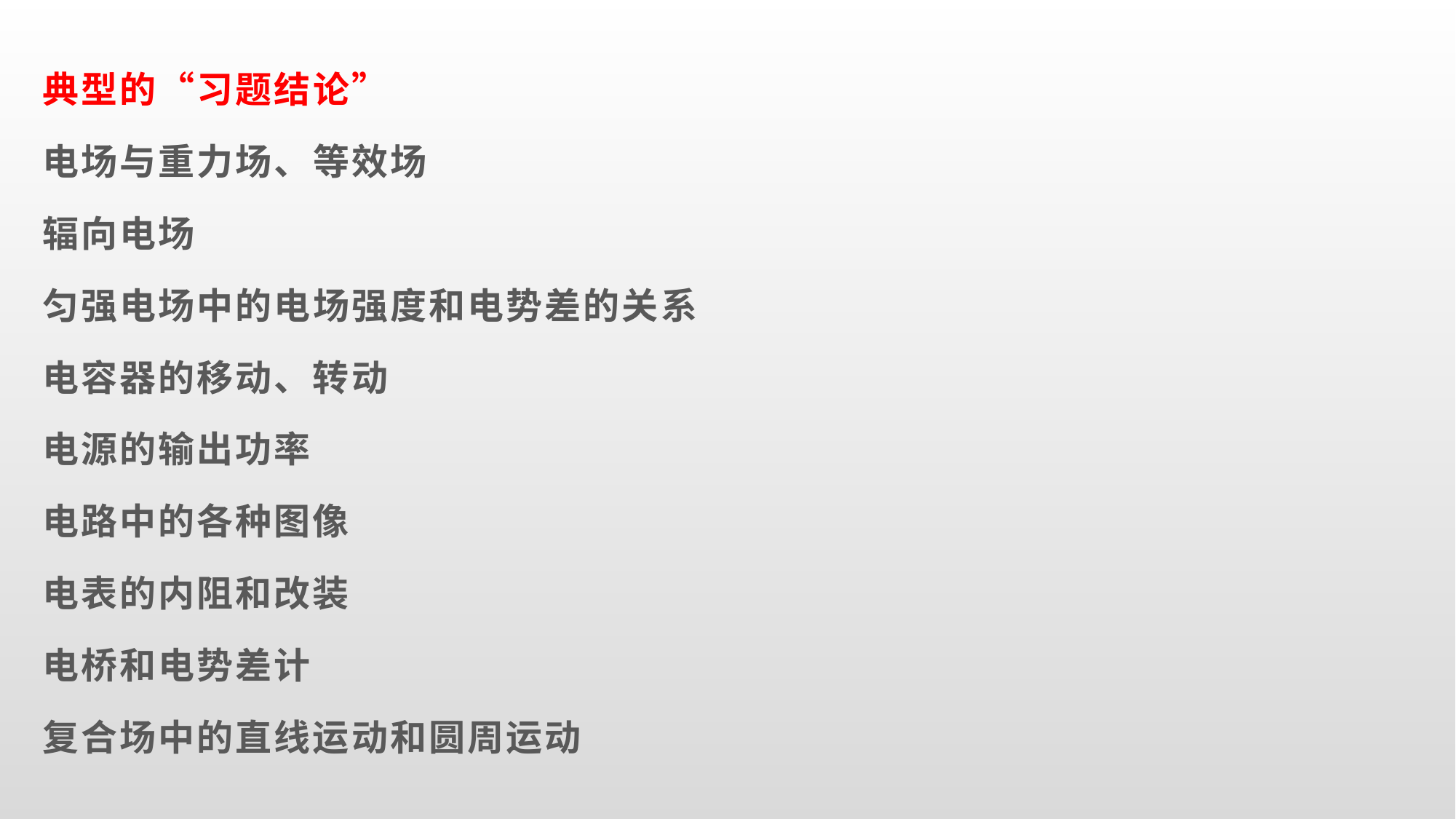

典型的“习题结论”
电场与重力场、等效场
辐向电场
匀强电场中的电场强度和电势差的关系
电容器的移动、转动
电源的输出功率
电路中的各种图像
电表的内阻和改装
电桥和电势差计
复合场中的直线运动和圆周运动